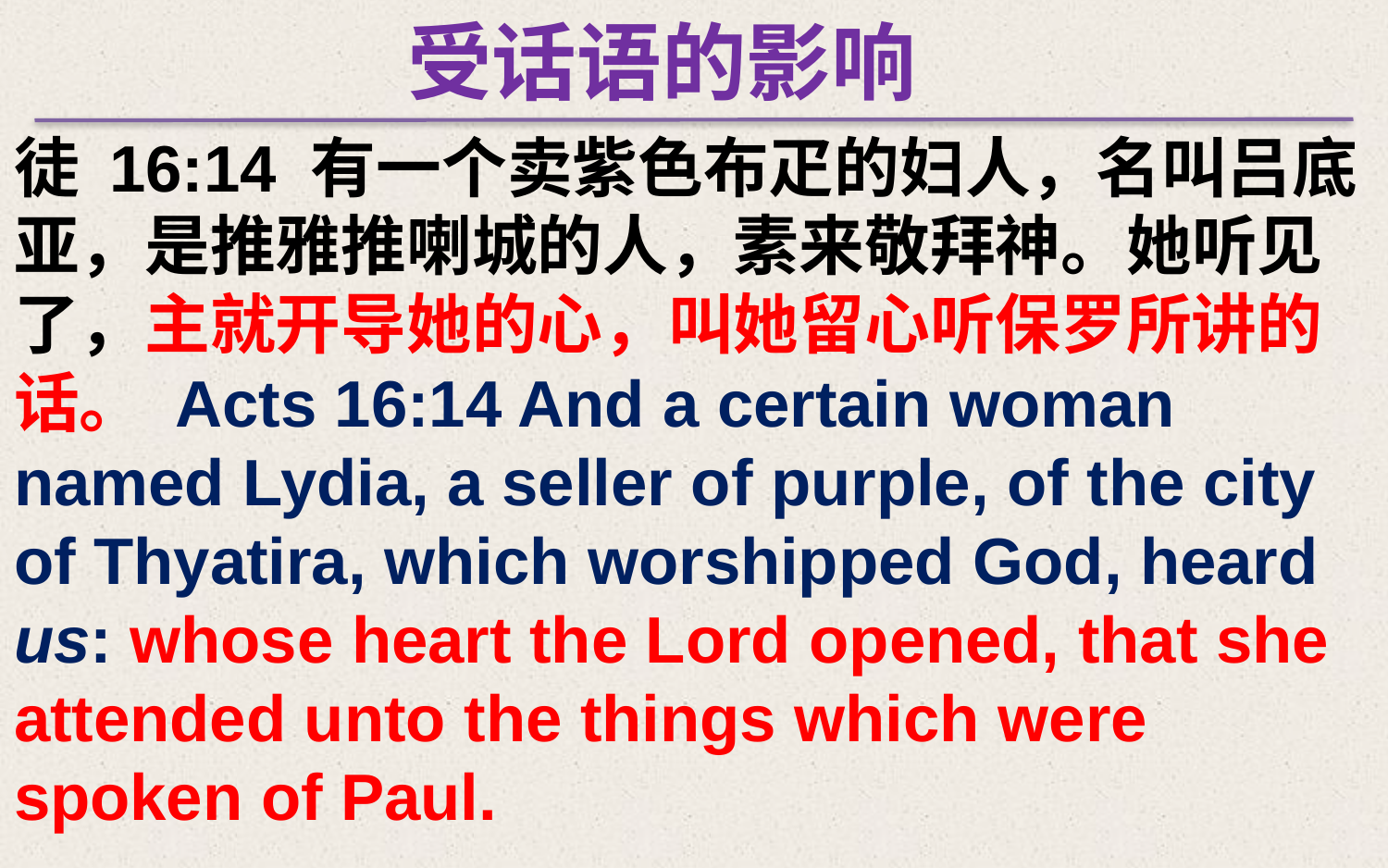

受话语的影响
徒 16:14 有一个卖紫色布疋的妇人，名叫吕底亚，是推雅推喇城的人，素来敬拜神。她听见了，主就开导她的心，叫她留心听保罗所讲的话。 Acts 16:14 And a certain woman named Lydia, a seller of purple, of the city of Thyatira, which worshipped God, heard us: whose heart the Lord opened, that she attended unto the things which were spoken of Paul.